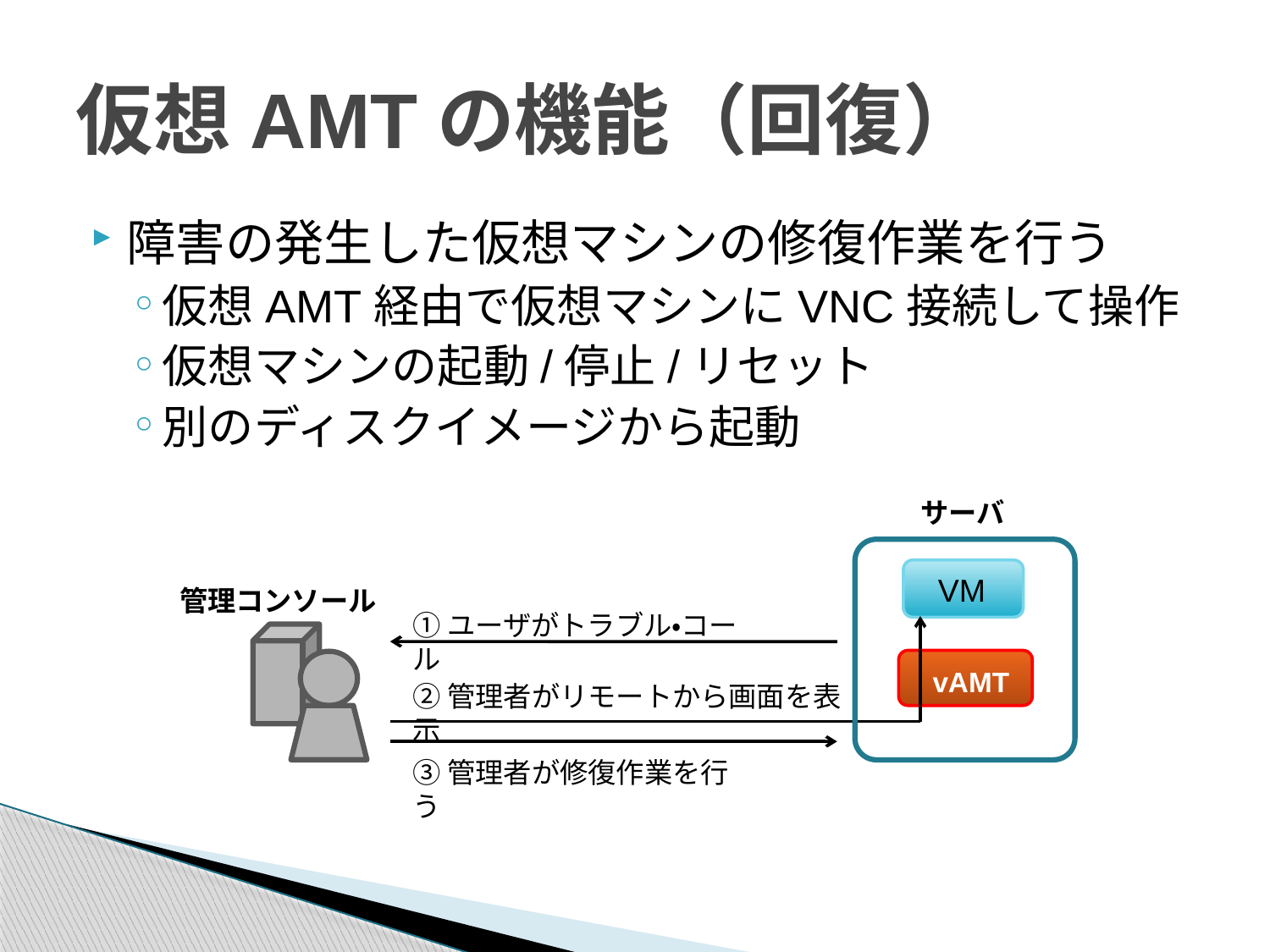

# 仮想AMTの機能（回復）
障害の発生した仮想マシンの修復作業を行う
仮想AMT経由で仮想マシンにVNC接続して操作
仮想マシンの起動/停止/リセット
別のディスクイメージから起動
サーバ

VM

vAMT
管理コンソール
①ユーザがトラブル・コール

②管理者がリモートから画面を表示
③管理者が修復作業を行う